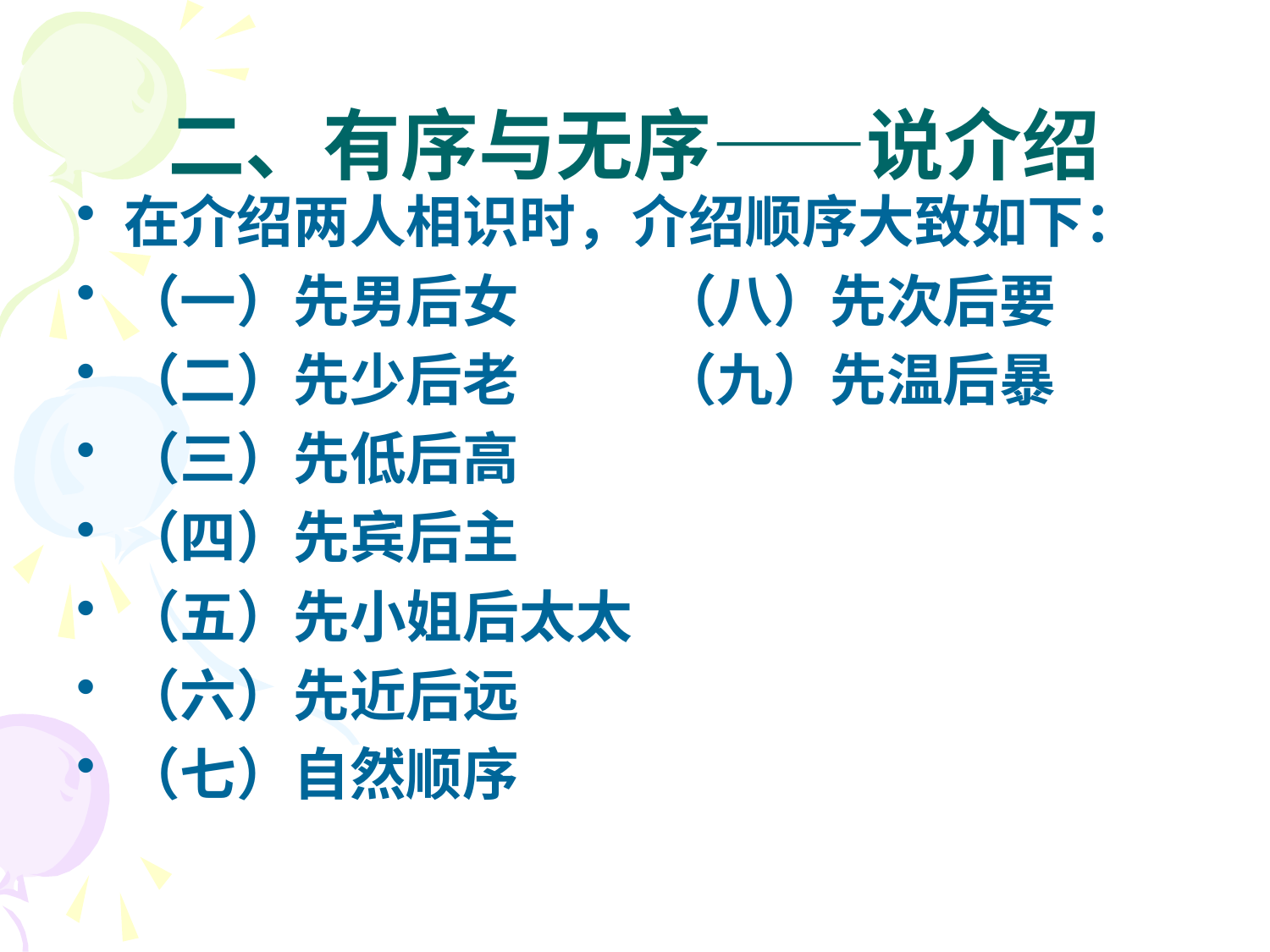

# 二、有序与无序——说介绍
在介绍两人相识时，介绍顺序大致如下：
（一）先男后女           （八）先次后要
（二）先少后老           （九）先温后暴
（三）先低后高
（四）先宾后主
（五）先小姐后太太
（六）先近后远
（七）自然顺序